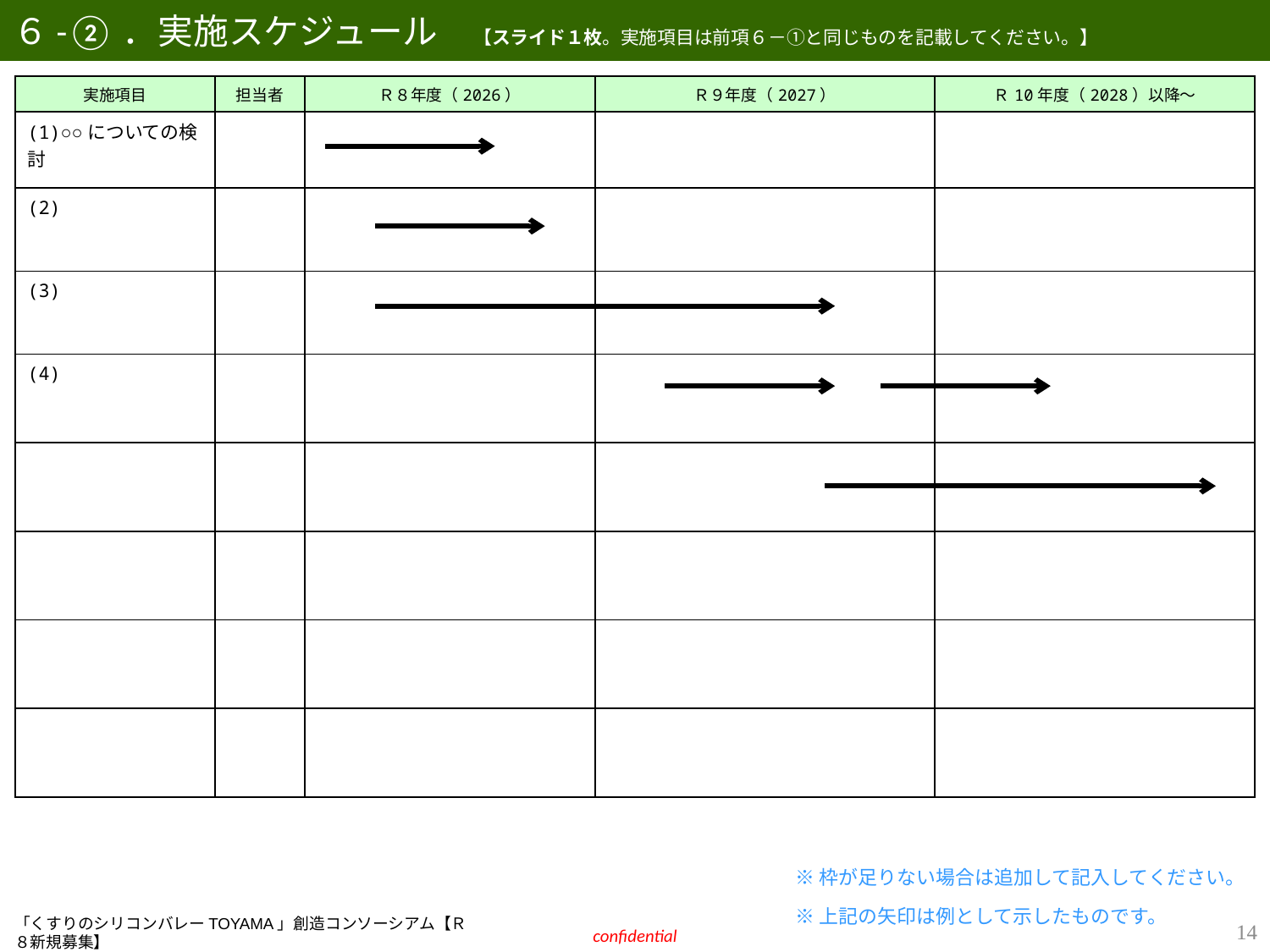

# ６-②．実施スケジュール　【スライド１枚。実施項目は前項６－①と同じものを記載してください。】
| 実施項目 | 担当者 | Ｒ８年度（2026） | Ｒ９年度（2027） | Ｒ10年度（2028）以降～ |
| --- | --- | --- | --- | --- |
| (1)○○についての検討 |  |  |  |  |
| (2) |  |  |  |  |
| (3) |  |  |  |  |
| (4) |  |  |  |  |
|  |  |  |  |  |
|  |  |  |  |  |
|  |  |  |  |  |
|  |  |  |  |  |
※枠が足りない場合は追加して記入してください。
※上記の矢印は例として示したものです。
14
「くすりのシリコンバレーTOYAMA」創造コンソーシアム【Ｒ８新規募集】